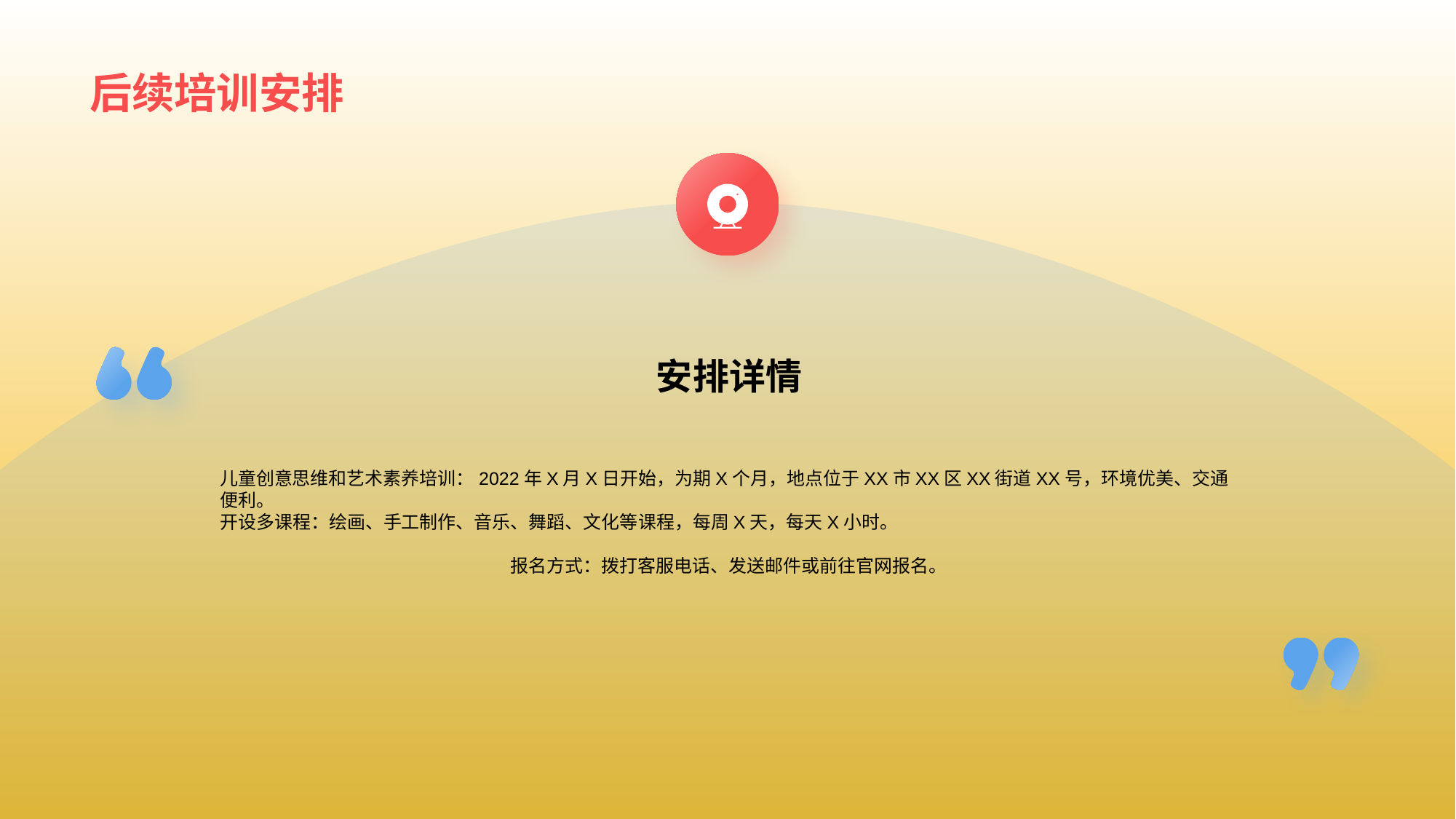

# 后续培训 安排

安 排详情
儿童创意思维和艺术素养培训：2022年X月X日开始，为期X个月 ，地点位于XX市XX区XX街道XX号，环境优美、交通便利。
开设多课程：绘画、手工制作、音乐、舞蹈、文化等课程，每周X天，每天X小时。
报名方式：拨打客服电话、发送邮件或前往官网报名。